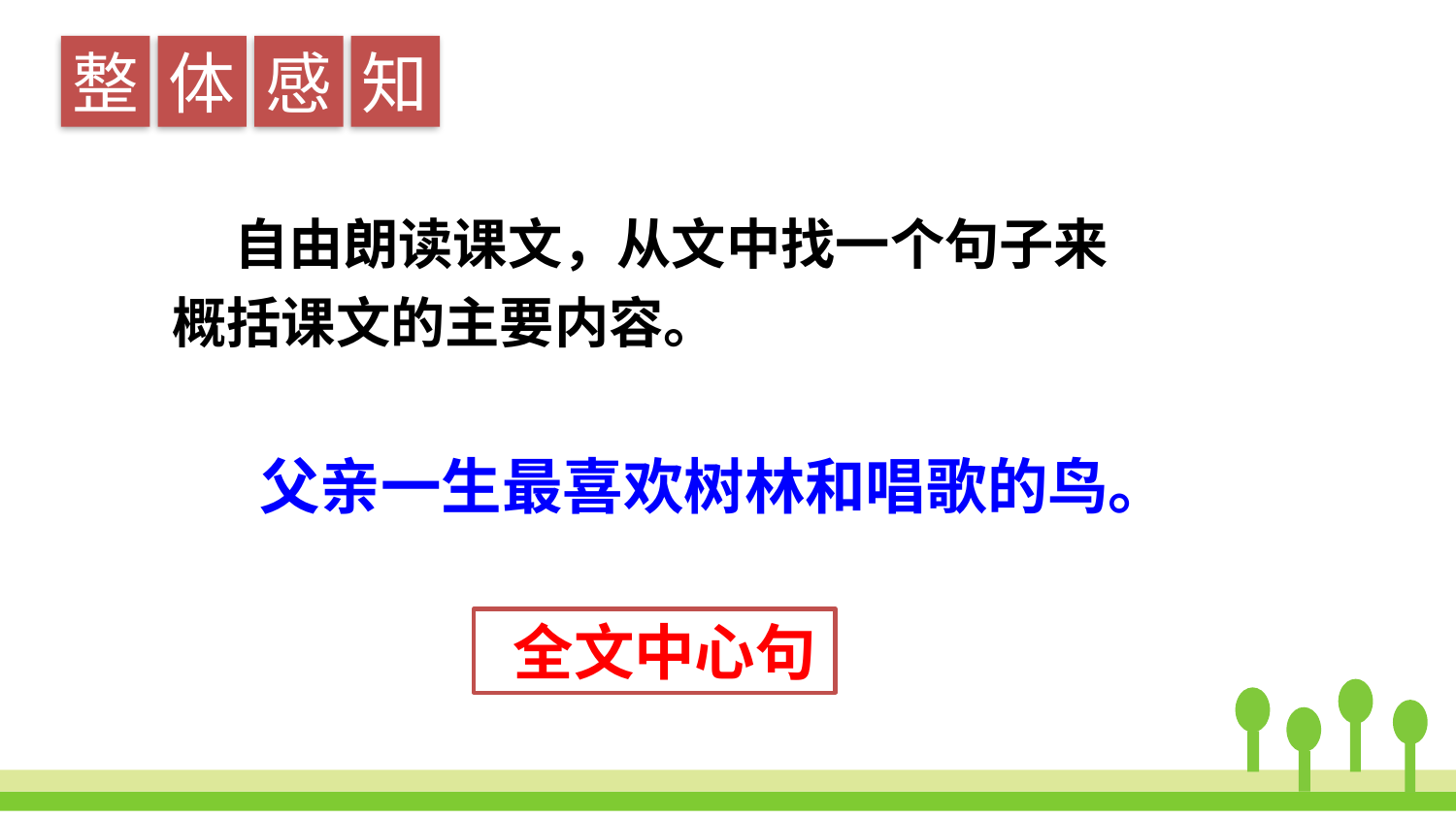

整
体
感
知
    自由朗读课文，从文中找一个句子来
概括课文的主要内容。
          父亲一生最喜欢树林和唱歌的鸟。
 全文中心句